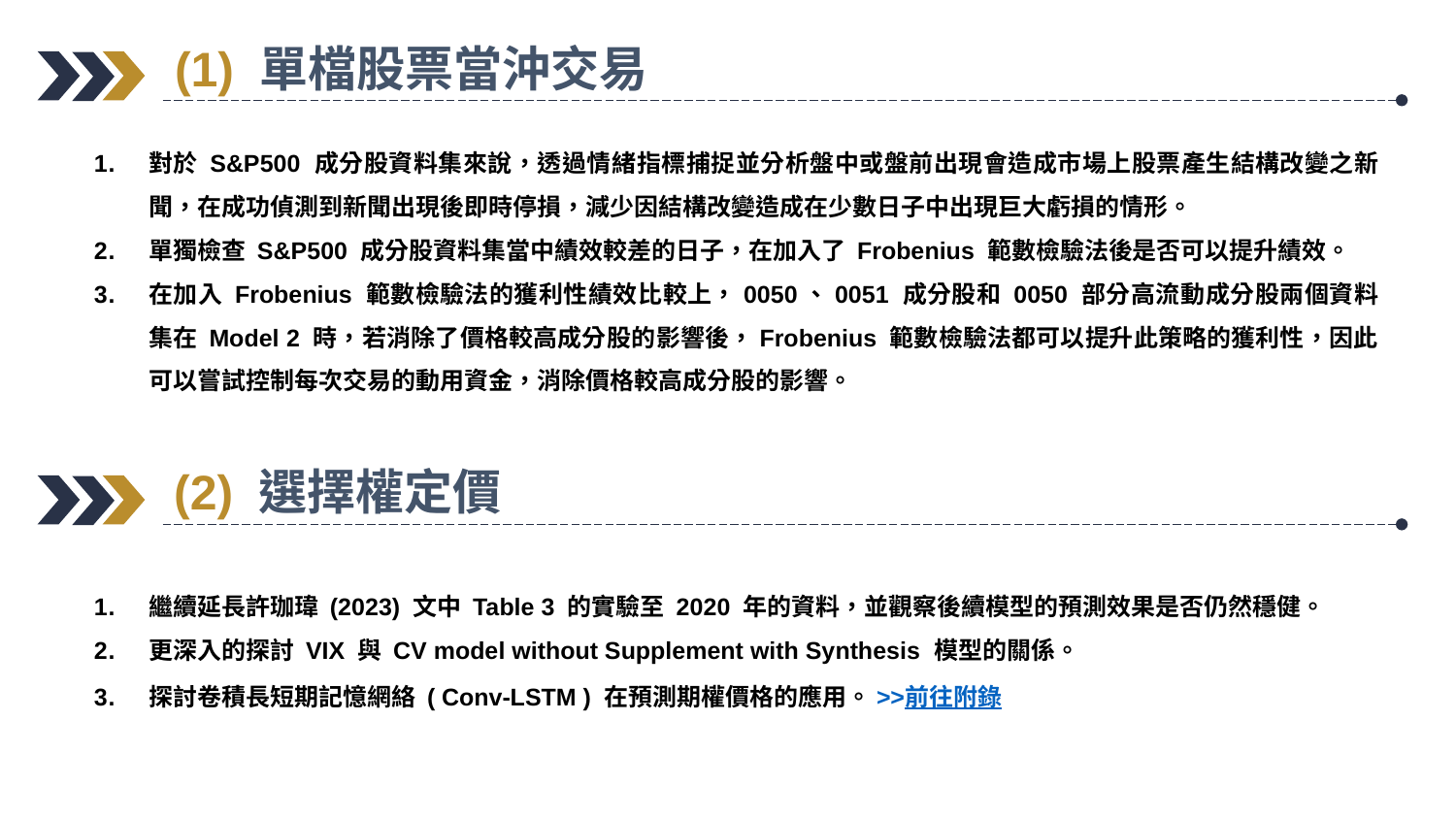

(1) 單檔股票當沖交易

對於 S&P500 成分股資料集來說，透過情緒指標捕捉並分析盤中或盤前出現會造成市場上股票產生結構改變之新聞，在成功偵測到新聞出現後即時停損，減少因結構改變造成在少數日子中出現巨大虧損的情形。
單獨檢查 S&P500 成分股資料集當中績效較差的日子，在加入了 Frobenius 範數檢驗法後是否可以提升績效。
在加入 Frobenius 範數檢驗法的獲利性績效比較上，0050、0051 成分股和 0050 部分高流動成分股兩個資料集在 Model 2 時，若消除了價格較高成分股的影響後，Frobenius 範數檢驗法都可以提升此策略的獲利性，因此可以嘗試控制每次交易的動用資金，消除價格較高成分股的影響。
(2) 選擇權定價

繼續延長許珈瑋 (2023) 文中 Table 3 的實驗至 2020 年的資料，並觀察後續模型的預測效果是否仍然穩健。
更深入的探討 VIX 與 CV model without Supplement with Synthesis 模型的關係。
探討卷積長短期記憶網絡 ( Conv-LSTM ) 在預測期權價格的應用。>>前往附錄